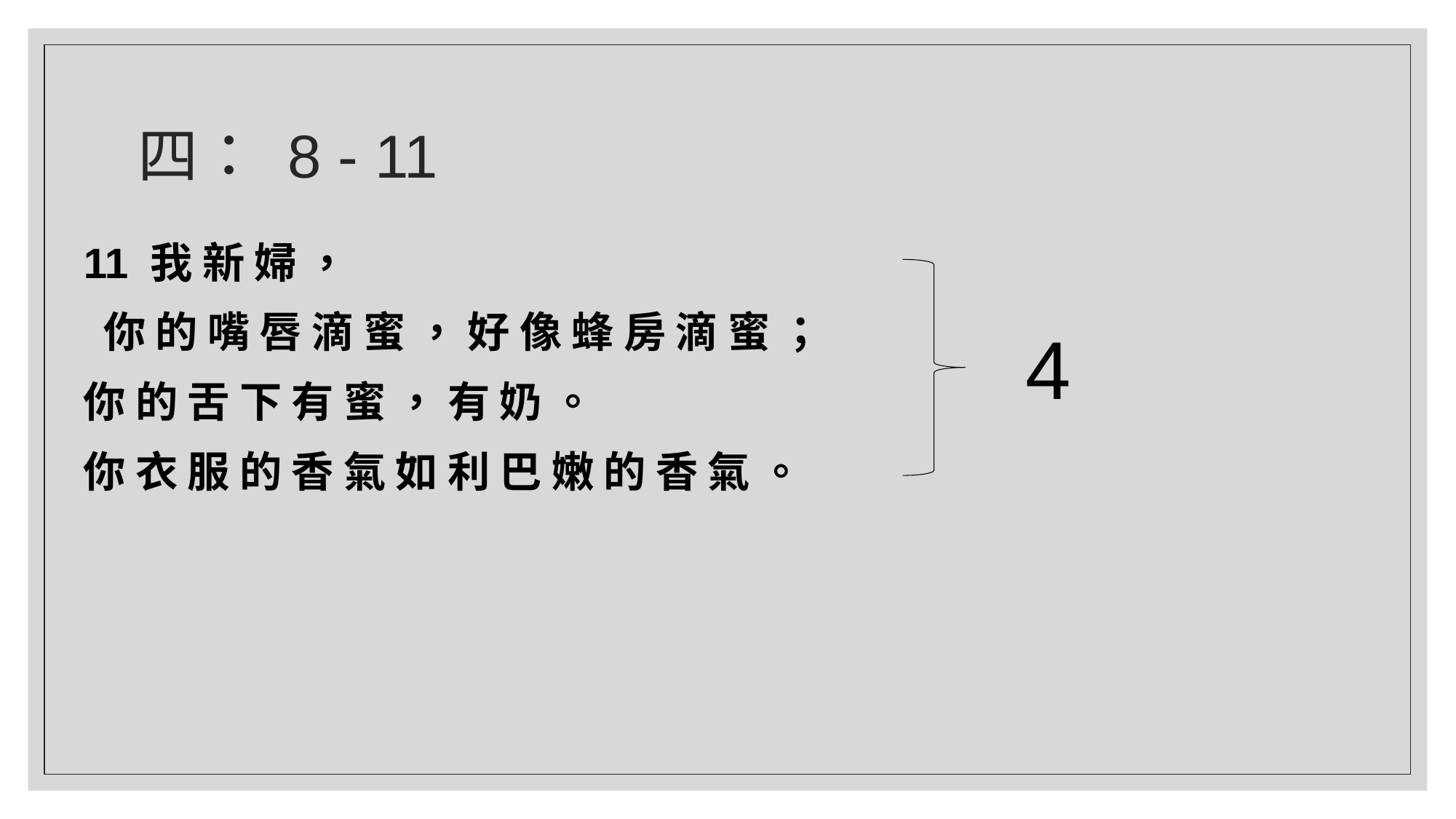

# 四： 8 - 11
11 我 新 婦 ，
 你 的 嘴 唇 滴 蜜 ， 好 像 蜂 房 滴 蜜 ；
你 的 舌 下 有 蜜 ， 有 奶 。
你 衣 服 的 香 氣 如 利 巴 嫩 的 香 氣 。

4